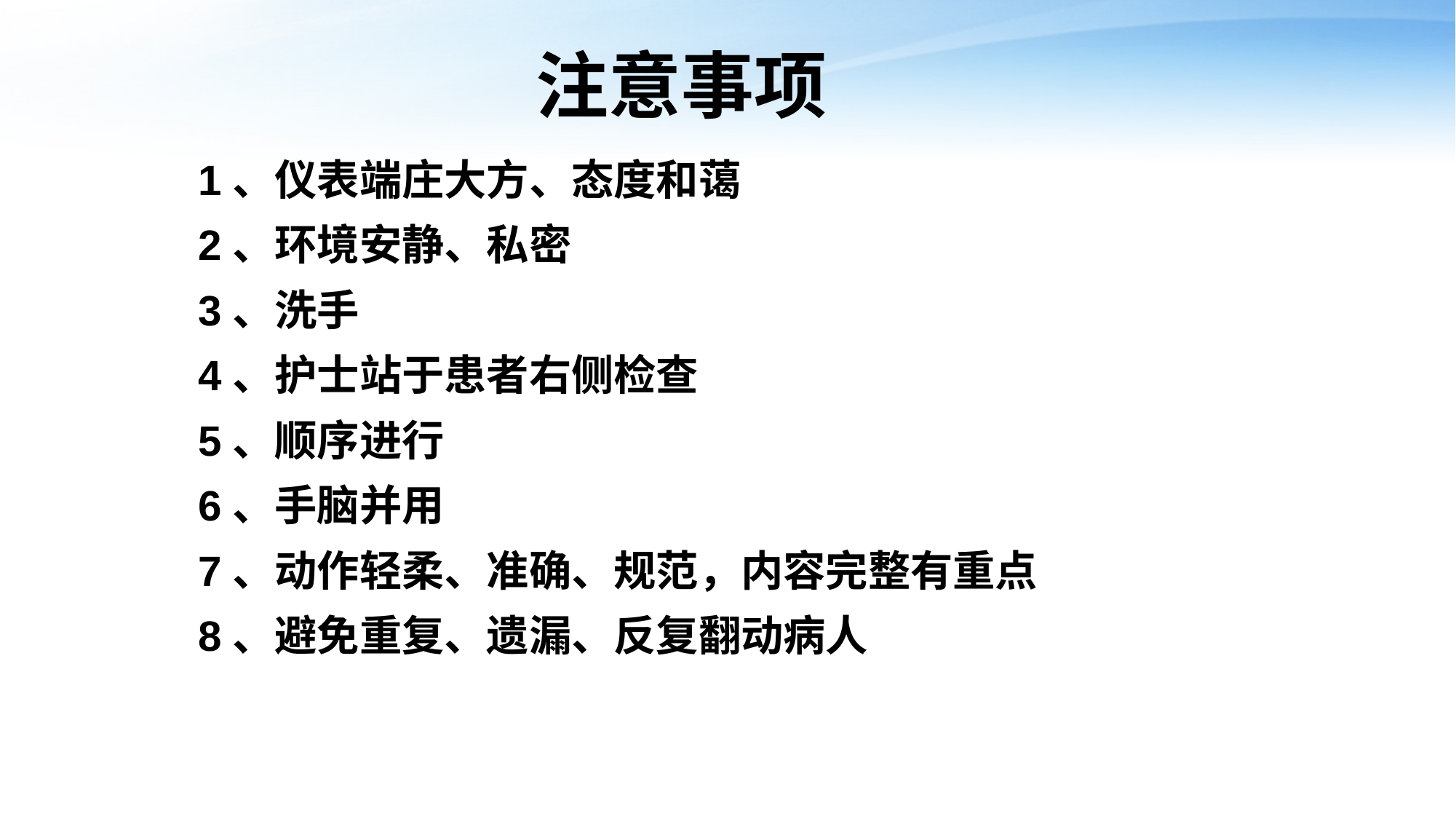

# 注意事项
1、仪表端庄大方、态度和蔼
2、环境安静、私密
3、洗手
4、护士站于患者右侧检查
5、顺序进行
6、手脑并用
7、动作轻柔、准确、规范，内容完整有重点
8、避免重复、遗漏、反复翻动病人